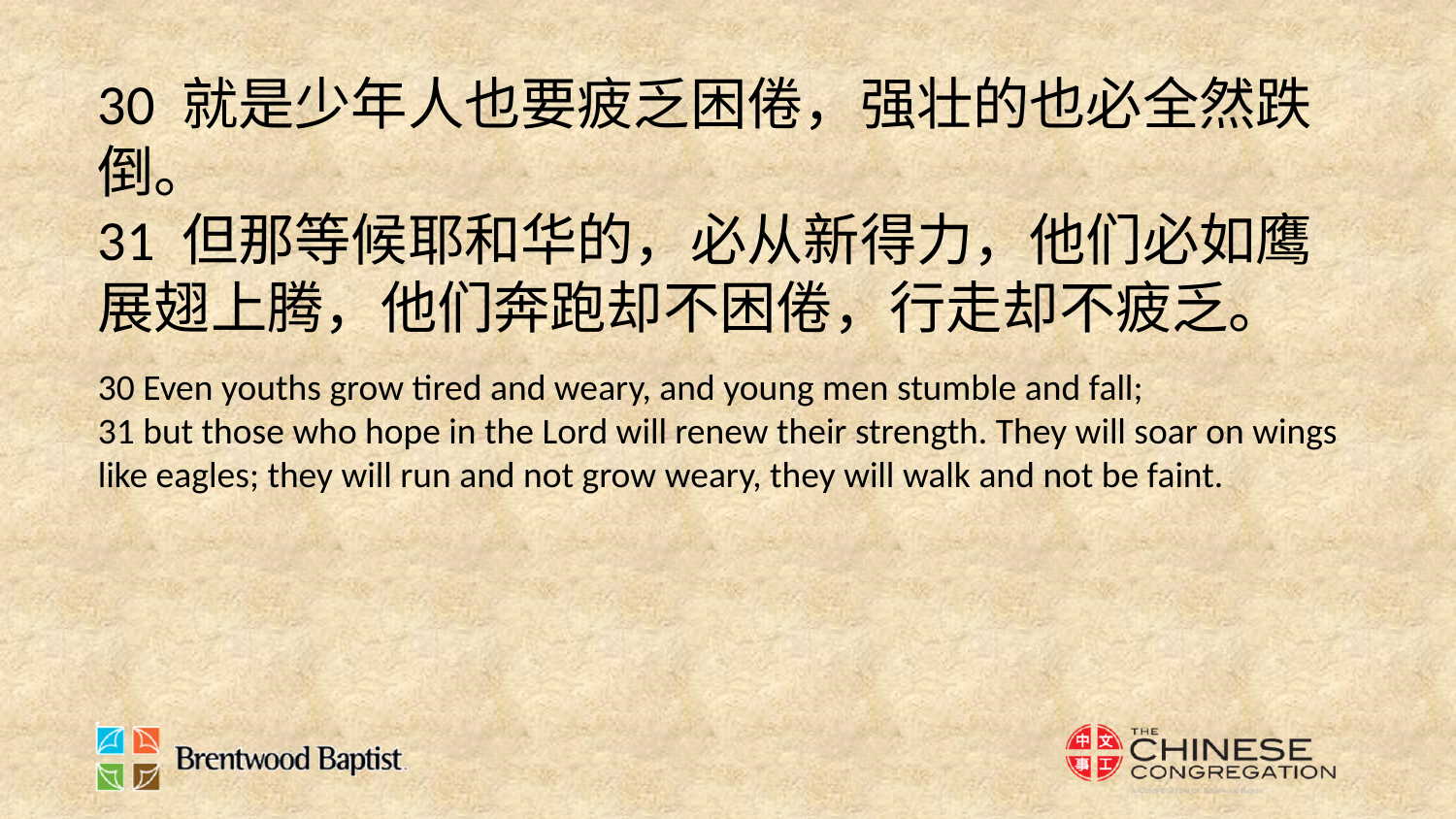

30 就是少年人也要疲乏困倦，强壮的也必全然跌倒。
31 但那等候耶和华的，必从新得力，他们必如鹰展翅上腾，他们奔跑却不困倦，行走却不疲乏。

30 Even youths grow tired and weary, and young men stumble and fall;
31 but those who hope in the Lord will renew their strength. They will soar on wings like eagles; they will run and not grow weary, they will walk and not be faint.